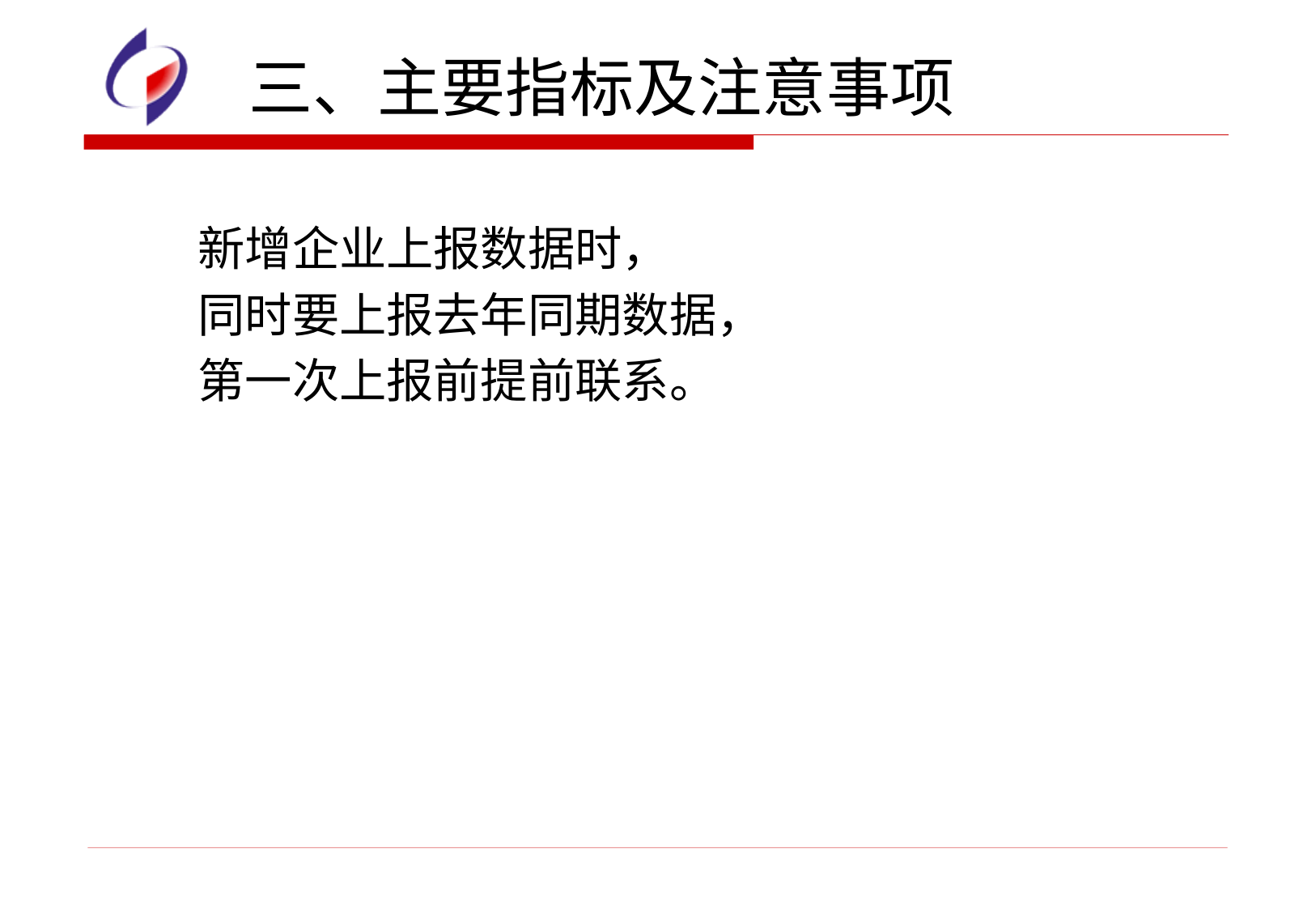

# 三、主要指标及注意事项
      新增企业上报数据时，
      同时要上报去年同期数据，
      第一次上报前提前联系。